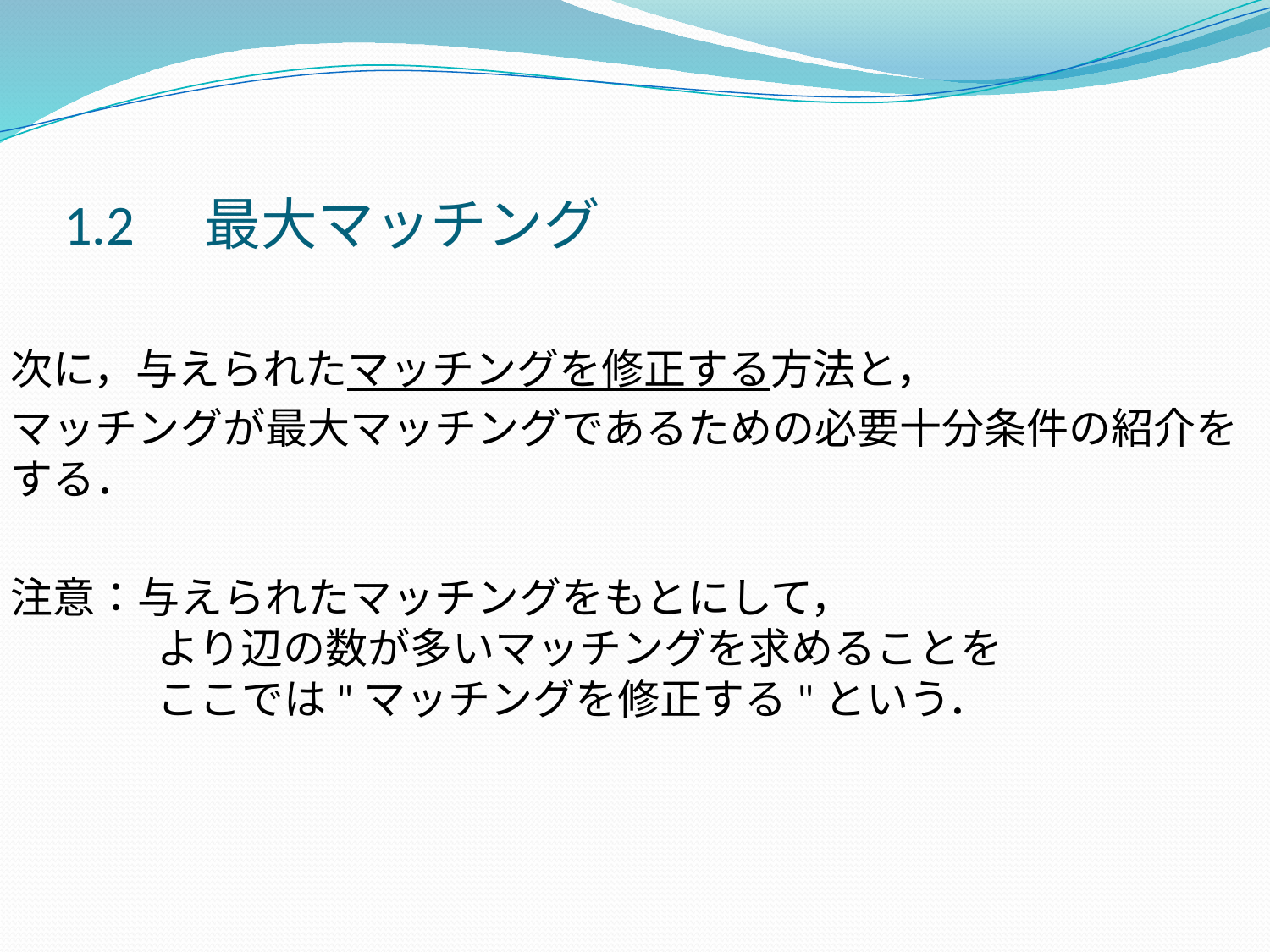

1.2　最大マッチング

次に，与えられたマッチングを修正する方法と，
マッチングが最大マッチングであるための必要十分条件の紹介をする．

注意：与えられたマッチングをもとにして，
　　　  より辺の数が多いマッチングを求めることを
　　　  ここでは"マッチングを修正する"という．